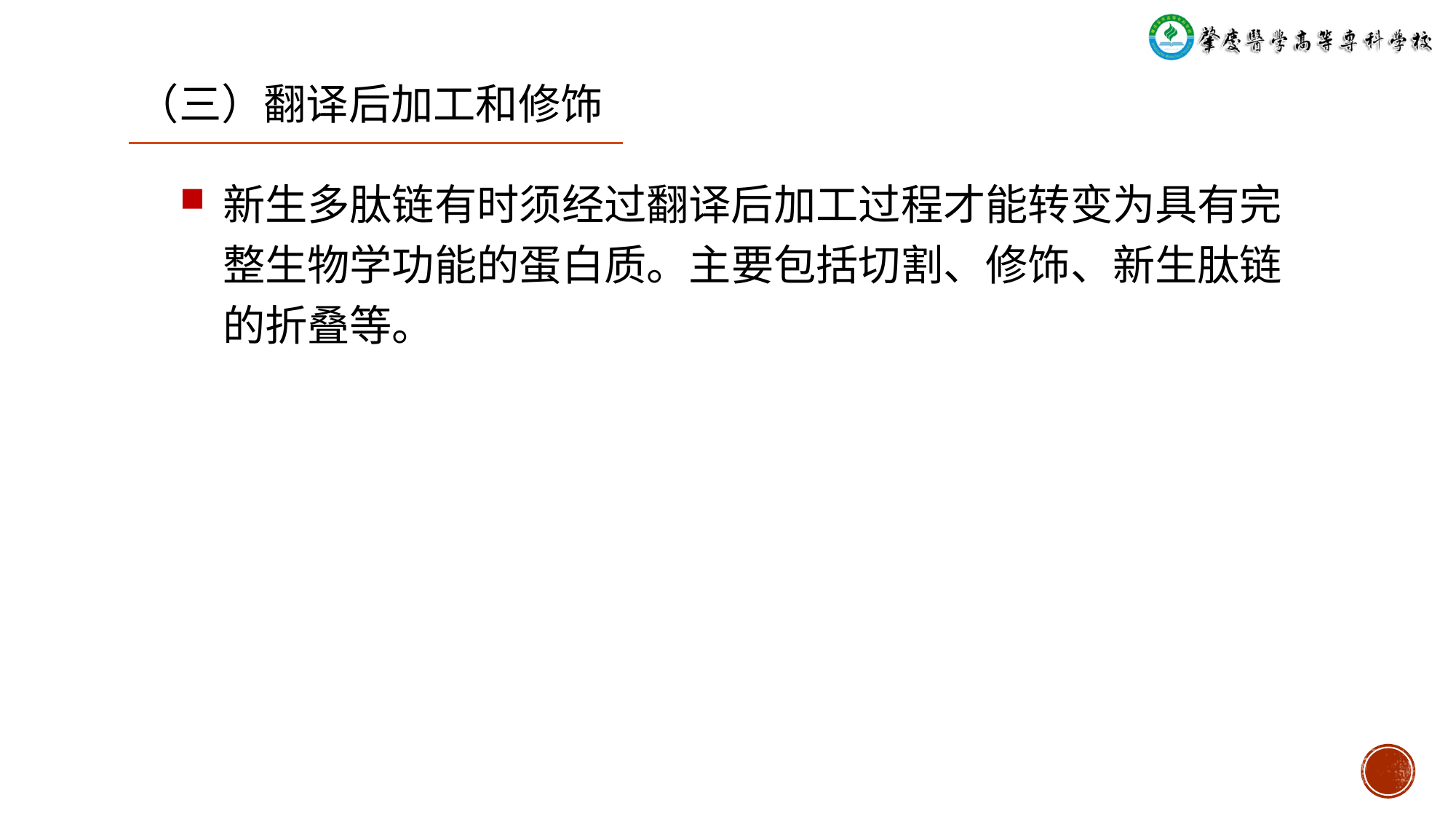

（三）翻译后加工和修饰
新生多肽链有时须经过翻译后加工过程才能转变为具有完整生物学功能的蛋白质。主要包括切割、修饰、新生肽链的折叠等。